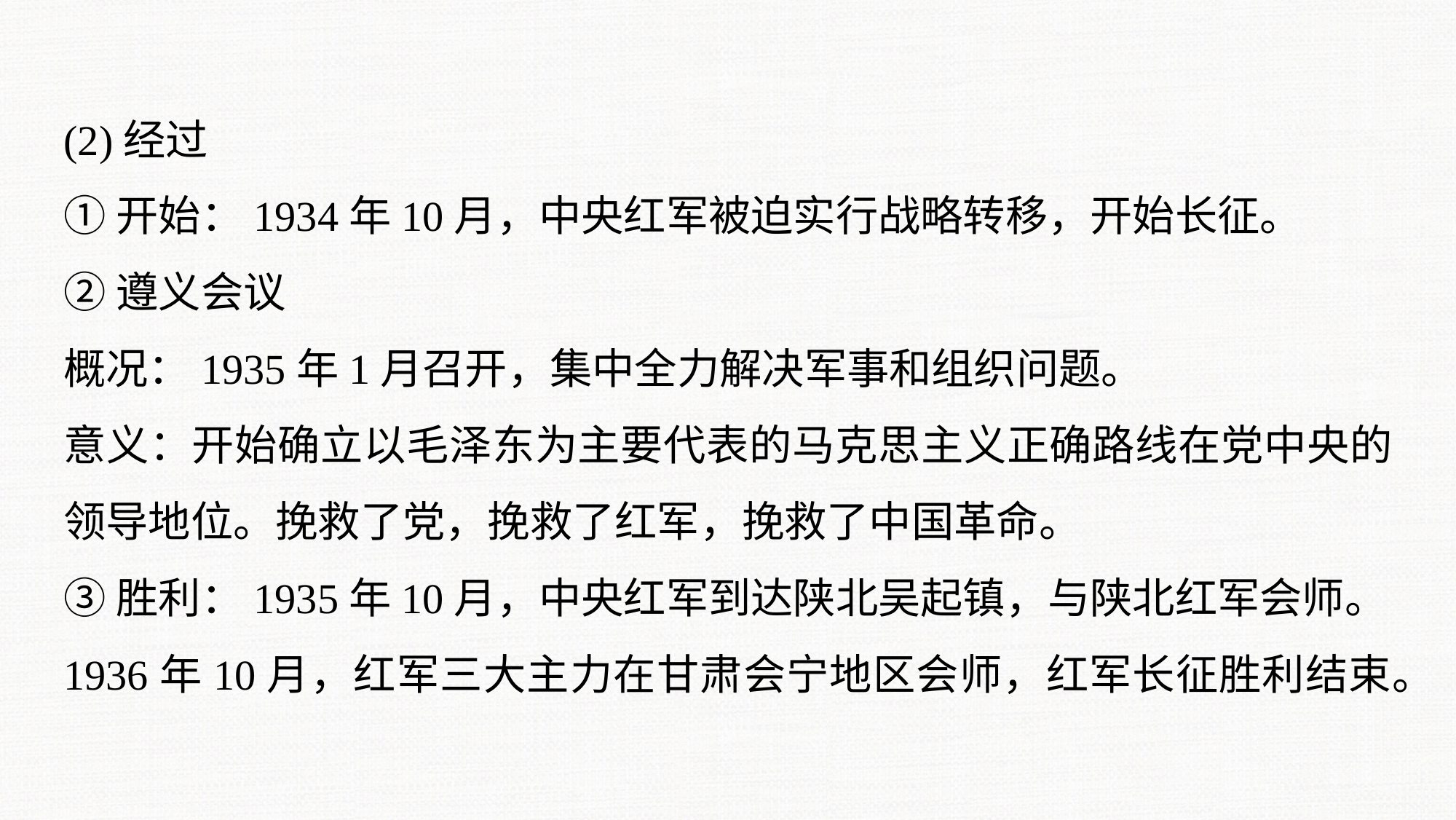

(2)经过
①开始：1934年10月，中央红军被迫实行战略转移，开始长征。
②遵义会议
概况：1935年1月召开，集中全力解决军事和组织问题。
意义：开始确立以毛泽东为主要代表的马克思主义正确路线在党中央的领导地位。挽救了党，挽救了红军，挽救了中国革命。
③胜利：1935年10月，中央红军到达陕北吴起镇，与陕北红军会师。1936年10月，红军三大主力在甘肃会宁地区会师，红军长征胜利结束。